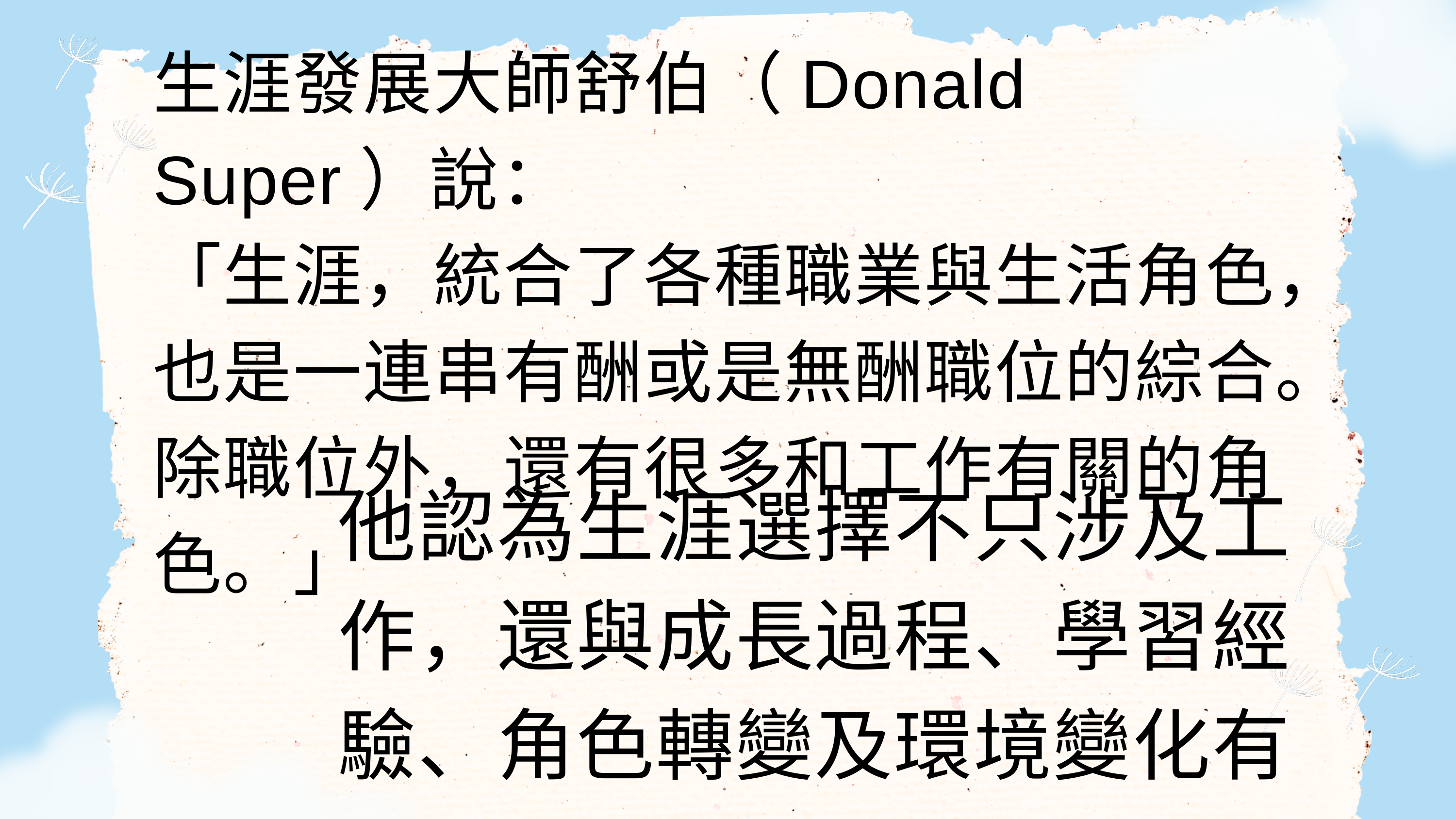

生涯發展大師舒伯（Donald Super）說：
「生涯，統合了各種職業與生活角色，也是一連串有酬或是無酬職位的綜合。除職位外，還有很多和工作有關的角色。」

他認為生涯選擇不只涉及工作，還與成長過程、學習經驗、角色轉變及環境變化有關。